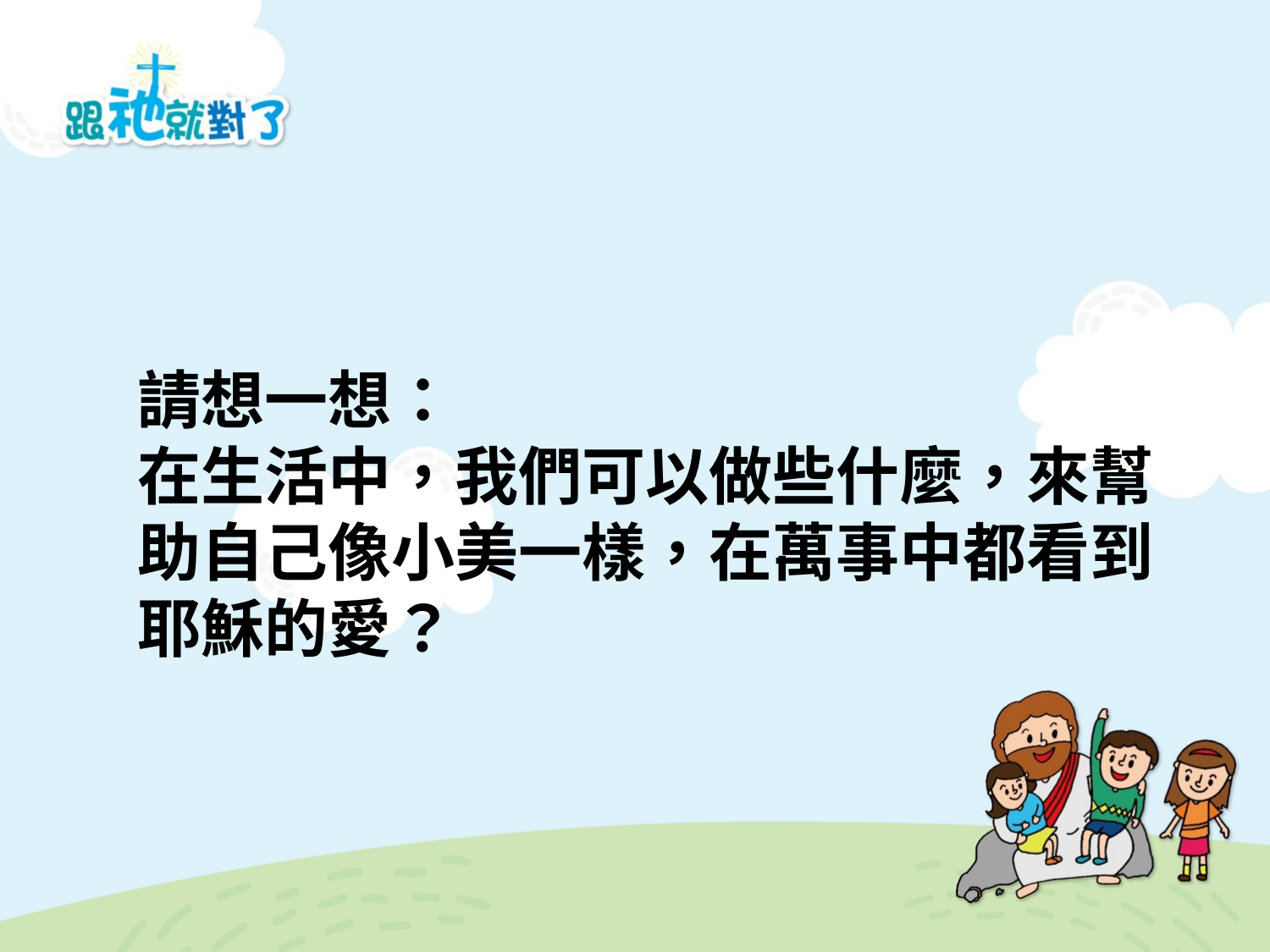

請想一想：
在生活中，我們可以做些什麼，來幫助自己像小美一樣，在萬事中都看到耶穌的愛？